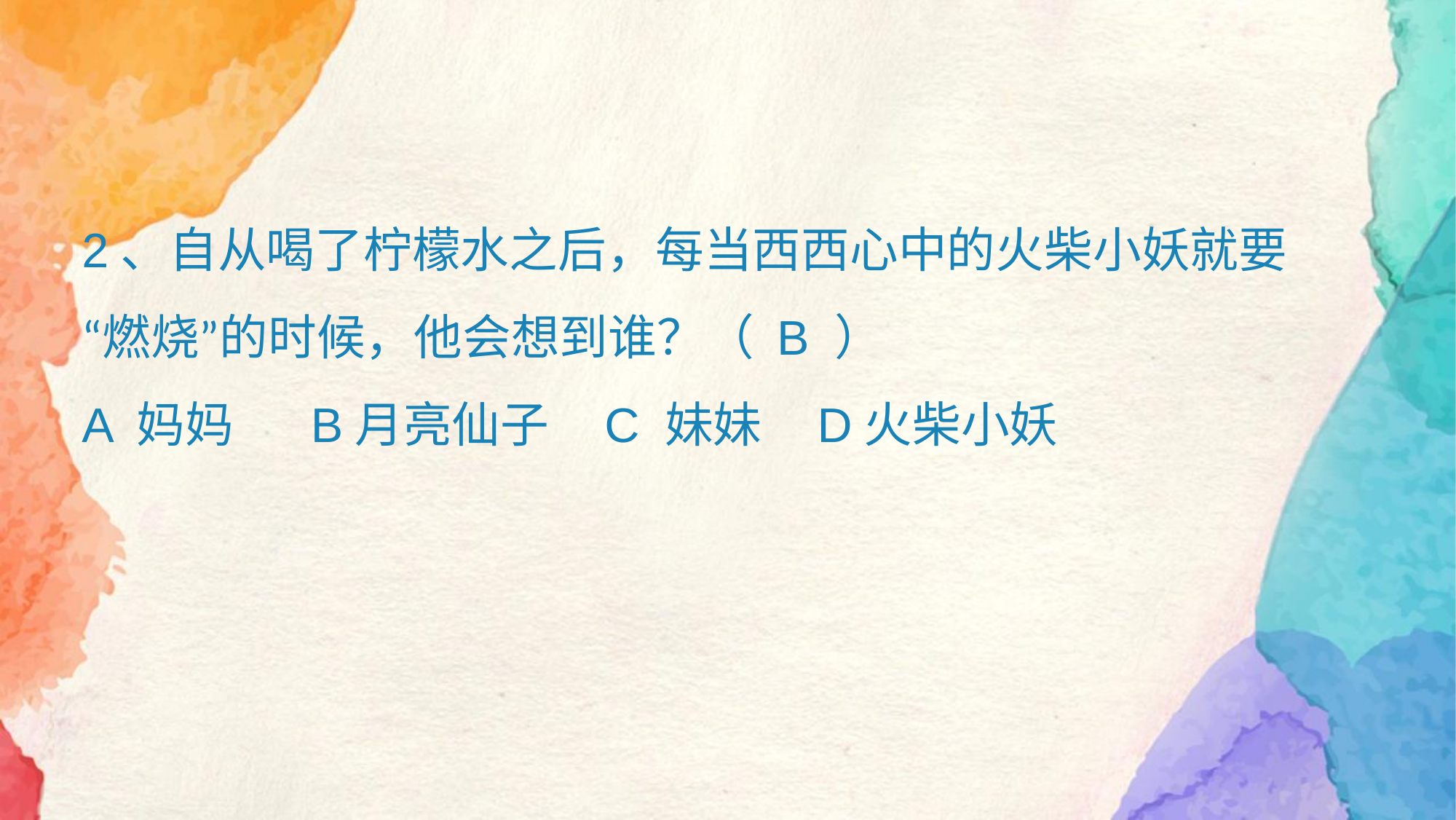

2、自从喝了柠檬水之后，每当西西心中的火柴小妖就要“燃烧”的时候，他会想到谁？（ B ）
A 妈妈      B月亮仙子    C 妹妹    D火柴小妖